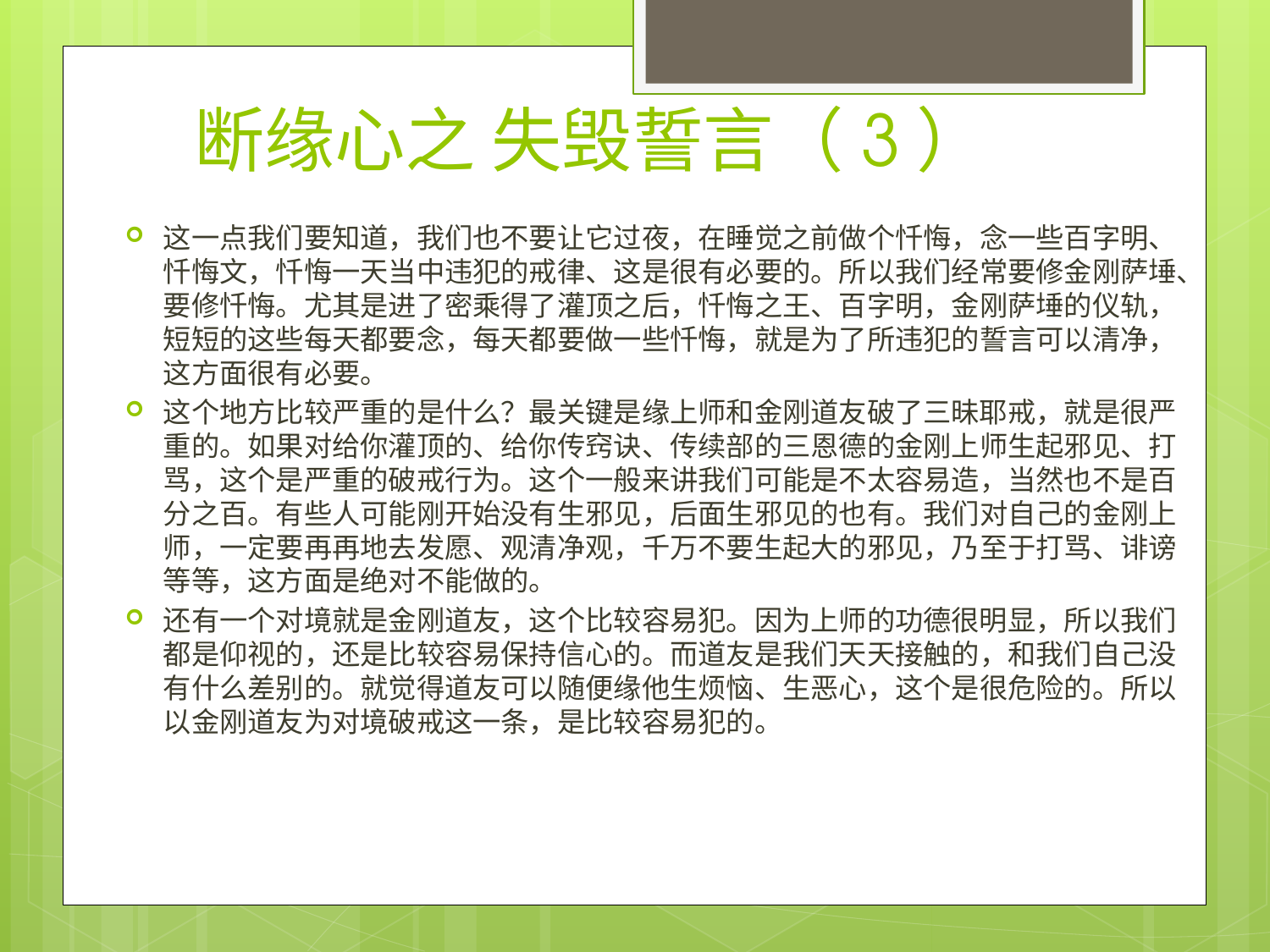

# 断缘心之 失毁誓言（3）
这一点我们要知道，我们也不要让它过夜，在睡觉之前做个忏悔，念一些百字明、忏悔文，忏悔一天当中违犯的戒律、这是很有必要的。所以我们经常要修金刚萨埵、要修忏悔。尤其是进了密乘得了灌顶之后，忏悔之王、百字明，金刚萨埵的仪轨，短短的这些每天都要念，每天都要做一些忏悔，就是为了所违犯的誓言可以清净，这方面很有必要。
这个地方比较严重的是什么？最关键是缘上师和金刚道友破了三昧耶戒，就是很严重的。如果对给你灌顶的、给你传窍诀、传续部的三恩德的金刚上师生起邪见、打骂，这个是严重的破戒行为。这个一般来讲我们可能是不太容易造，当然也不是百分之百。有些人可能刚开始没有生邪见，后面生邪见的也有。我们对自己的金刚上师，一定要再再地去发愿、观清净观，千万不要生起大的邪见，乃至于打骂、诽谤等等，这方面是绝对不能做的。
还有一个对境就是金刚道友，这个比较容易犯。因为上师的功德很明显，所以我们都是仰视的，还是比较容易保持信心的。而道友是我们天天接触的，和我们自己没有什么差别的。就觉得道友可以随便缘他生烦恼、生恶心，这个是很危险的。所以以金刚道友为对境破戒这一条，是比较容易犯的。